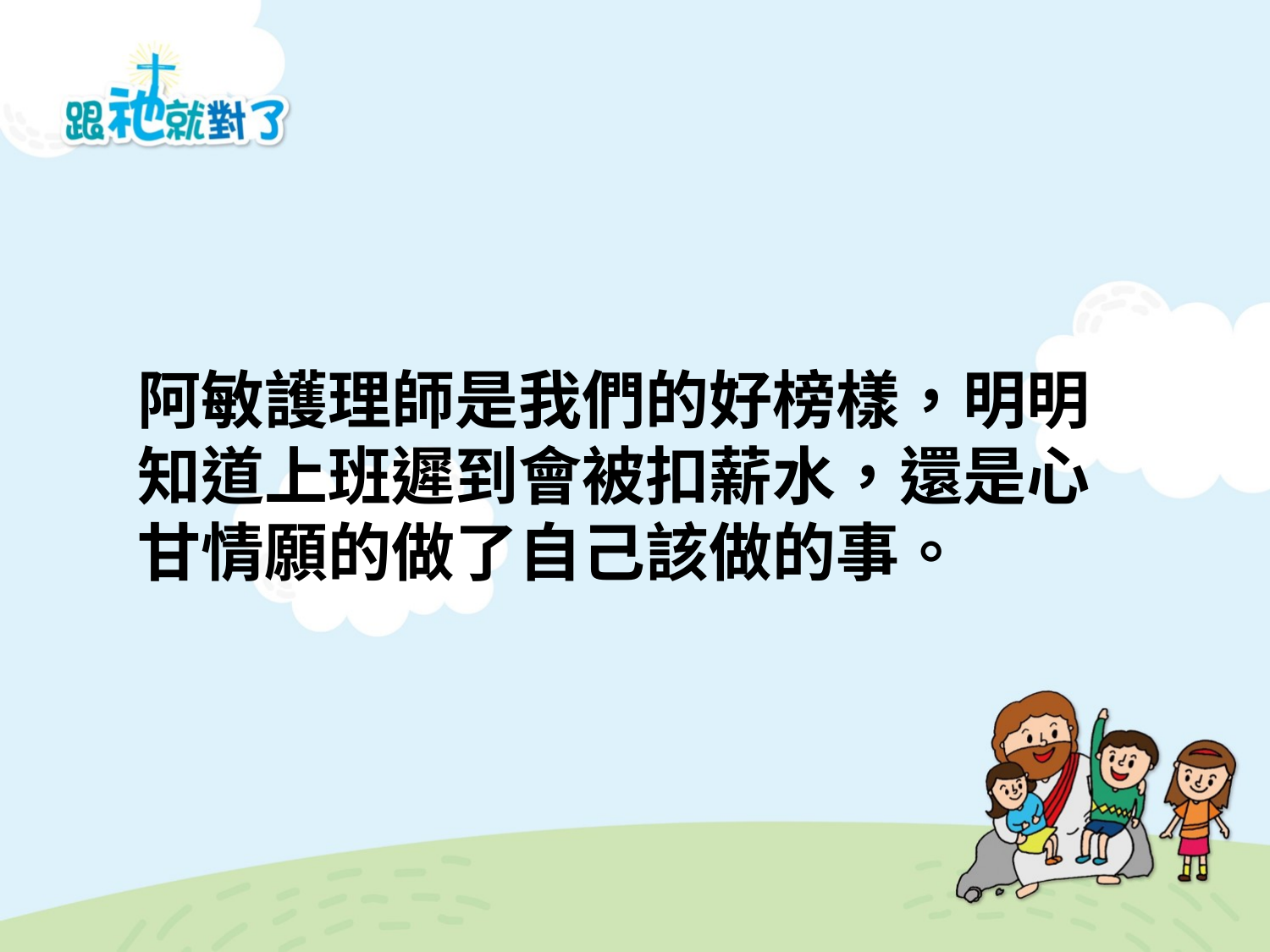

阿敏護理師是我們的好榜樣，明明知道上班遲到會被扣薪水，還是心甘情願的做了自己該做的事。